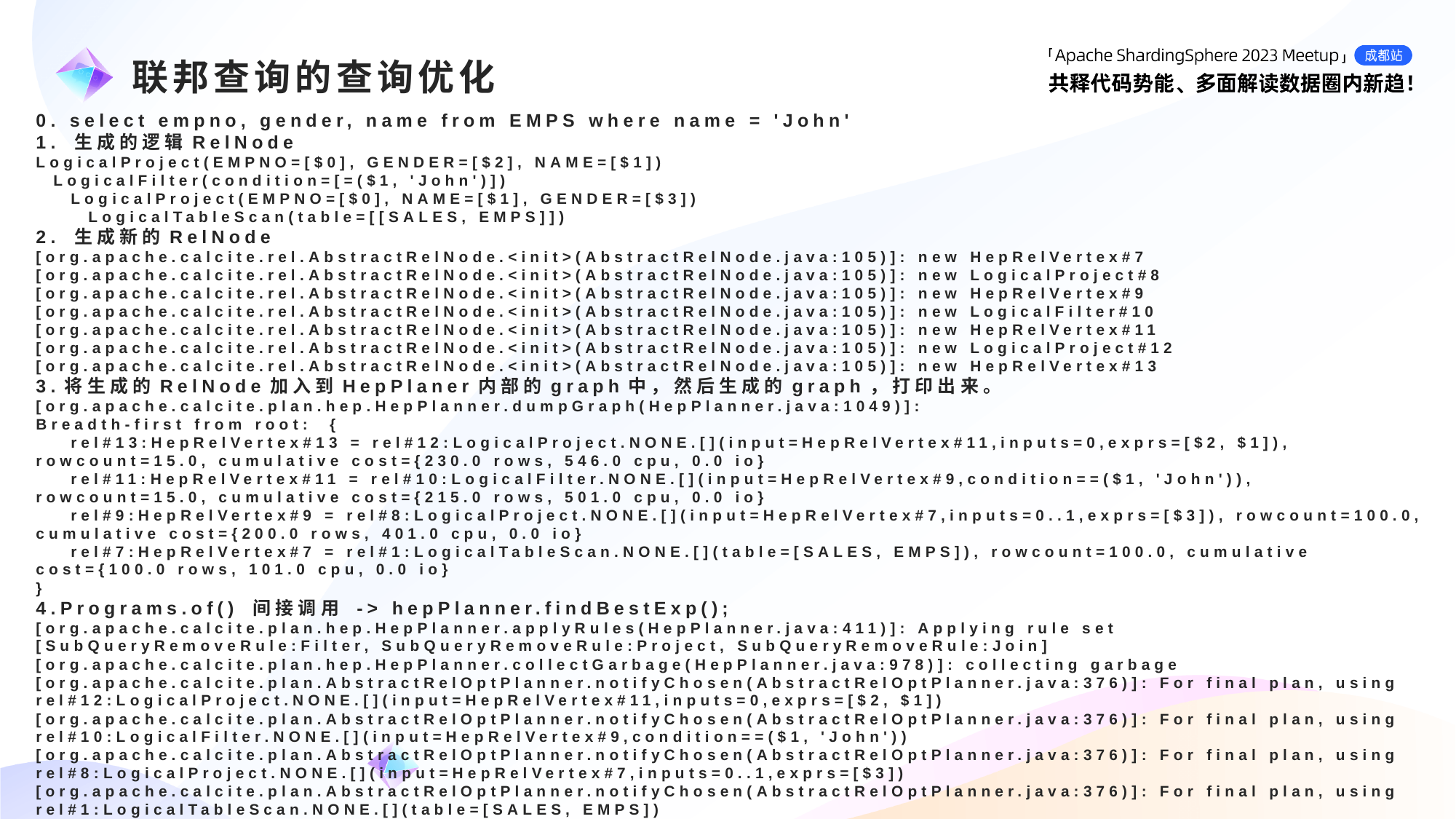

e7d195523061f1c0c2b73831c94a3edc981f60e396d3e182073EE1468018468A7F192AE5E5CD515B6C3125F8AF6E4EE646174E8CF0B46FD19828DCE8CDA3B3A044A74F0E769C5FA8CB87AB6FC303C8BA3785FAC64AF5424764E128FECAE4CC727650C04623638EBB0E38E204334561D5C6A1F0CAD760F6FBB7D9E209A4CCD06739B0CBDF42479AA5F56606813F7B2771
联邦查询的查询优化
0. select empno, gender, name from EMPS where name = 'John'
1. 生成的逻辑RelNode
LogicalProject(EMPNO=[$0], GENDER=[$2], NAME=[$1])
  LogicalFilter(condition=[=($1, 'John')])
    LogicalProject(EMPNO=[$0], NAME=[$1], GENDER=[$3])
      LogicalTableScan(table=[[SALES, EMPS]])
2. 生成新的RelNode
[org.apache.calcite.rel.AbstractRelNode.<init>(AbstractRelNode.java:105)]: new HepRelVertex#7
[org.apache.calcite.rel.AbstractRelNode.<init>(AbstractRelNode.java:105)]: new LogicalProject#8
[org.apache.calcite.rel.AbstractRelNode.<init>(AbstractRelNode.java:105)]: new HepRelVertex#9
[org.apache.calcite.rel.AbstractRelNode.<init>(AbstractRelNode.java:105)]: new LogicalFilter#10
[org.apache.calcite.rel.AbstractRelNode.<init>(AbstractRelNode.java:105)]: new HepRelVertex#11
[org.apache.calcite.rel.AbstractRelNode.<init>(AbstractRelNode.java:105)]: new LogicalProject#12
[org.apache.calcite.rel.AbstractRelNode.<init>(AbstractRelNode.java:105)]: new HepRelVertex#13
3.将生成的RelNode加入到HepPlaner内部的graph中，然后生成的graph，打印出来。
[org.apache.calcite.plan.hep.HepPlanner.dumpGraph(HepPlanner.java:1049)]:
Breadth-first from root:  {
    rel#13:HepRelVertex#13 = rel#12:LogicalProject.NONE.[](input=HepRelVertex#11,inputs=0,exprs=[$2, $1]), rowcount=15.0, cumulative cost={230.0 rows, 546.0 cpu, 0.0 io}
    rel#11:HepRelVertex#11 = rel#10:LogicalFilter.NONE.[](input=HepRelVertex#9,condition==($1, 'John')), rowcount=15.0, cumulative cost={215.0 rows, 501.0 cpu, 0.0 io}
    rel#9:HepRelVertex#9 = rel#8:LogicalProject.NONE.[](input=HepRelVertex#7,inputs=0..1,exprs=[$3]), rowcount=100.0, cumulative cost={200.0 rows, 401.0 cpu, 0.0 io}
    rel#7:HepRelVertex#7 = rel#1:LogicalTableScan.NONE.[](table=[SALES, EMPS]), rowcount=100.0, cumulative cost={100.0 rows, 101.0 cpu, 0.0 io}
}
4.Programs.of() 间接调用 -> hepPlanner.findBestExp();
[org.apache.calcite.plan.hep.HepPlanner.applyRules(HepPlanner.java:411)]: Applying rule set [SubQueryRemoveRule:Filter, SubQueryRemoveRule:Project, SubQueryRemoveRule:Join]
[org.apache.calcite.plan.hep.HepPlanner.collectGarbage(HepPlanner.java:978)]: collecting garbage
[org.apache.calcite.plan.AbstractRelOptPlanner.notifyChosen(AbstractRelOptPlanner.java:376)]: For final plan, using rel#12:LogicalProject.NONE.[](input=HepRelVertex#11,inputs=0,exprs=[$2, $1])
[org.apache.calcite.plan.AbstractRelOptPlanner.notifyChosen(AbstractRelOptPlanner.java:376)]: For final plan, using rel#10:LogicalFilter.NONE.[](input=HepRelVertex#9,condition==($1, 'John'))
[org.apache.calcite.plan.AbstractRelOptPlanner.notifyChosen(AbstractRelOptPlanner.java:376)]: For final plan, using rel#8:LogicalProject.NONE.[](input=HepRelVertex#7,inputs=0..1,exprs=[$3])
[org.apache.calcite.plan.AbstractRelOptPlanner.notifyChosen(AbstractRelOptPlanner.java:376)]: For final plan, using rel#1:LogicalTableScan.NONE.[](table=[SALES, EMPS])